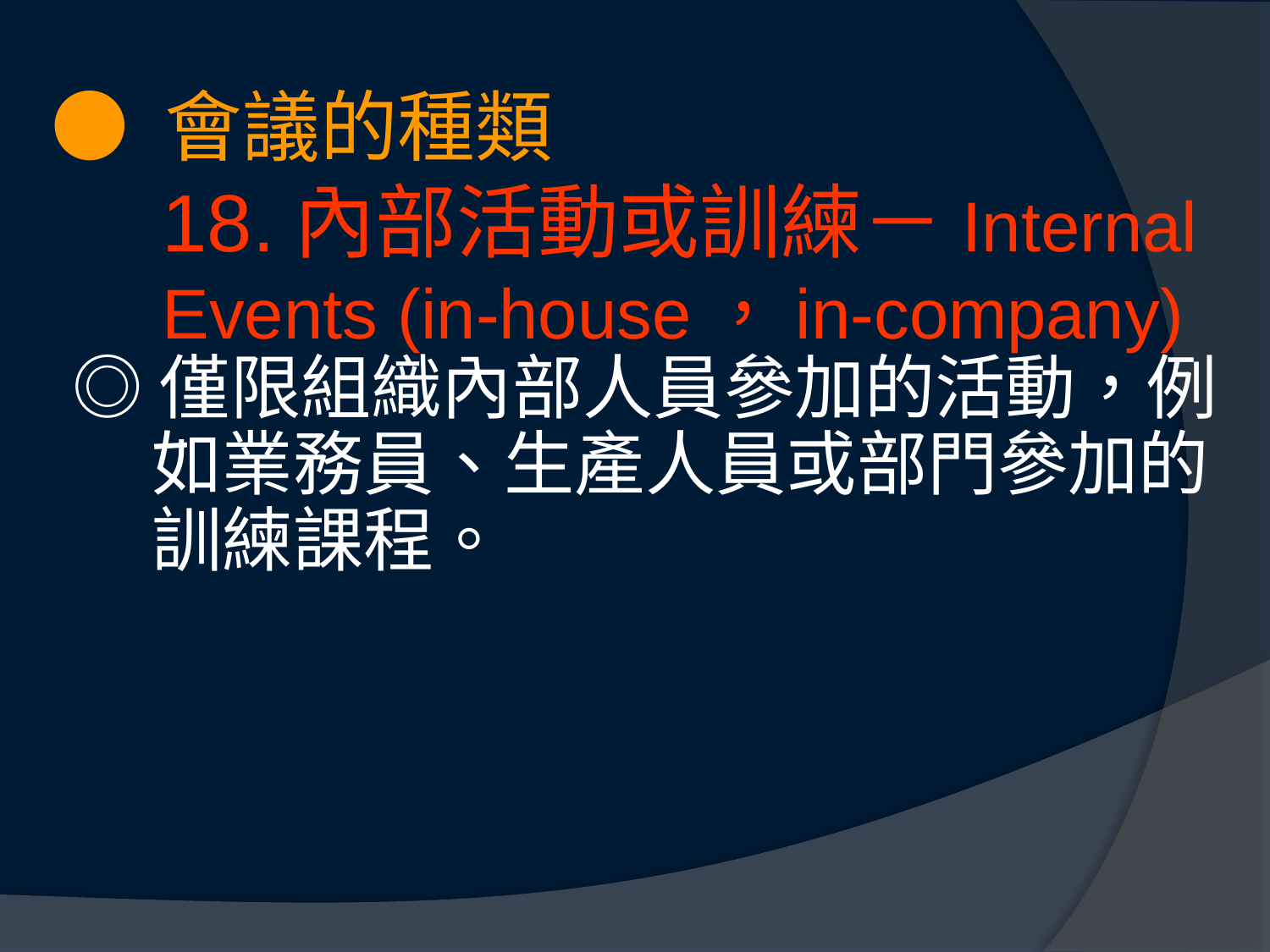

# ● 會議的種類 18.內部活動或訓練－Internal Events (in-house，in-company)
◎僅限組織內部人員參加的活動，例如業務員、生產人員或部門參加的訓練課程。